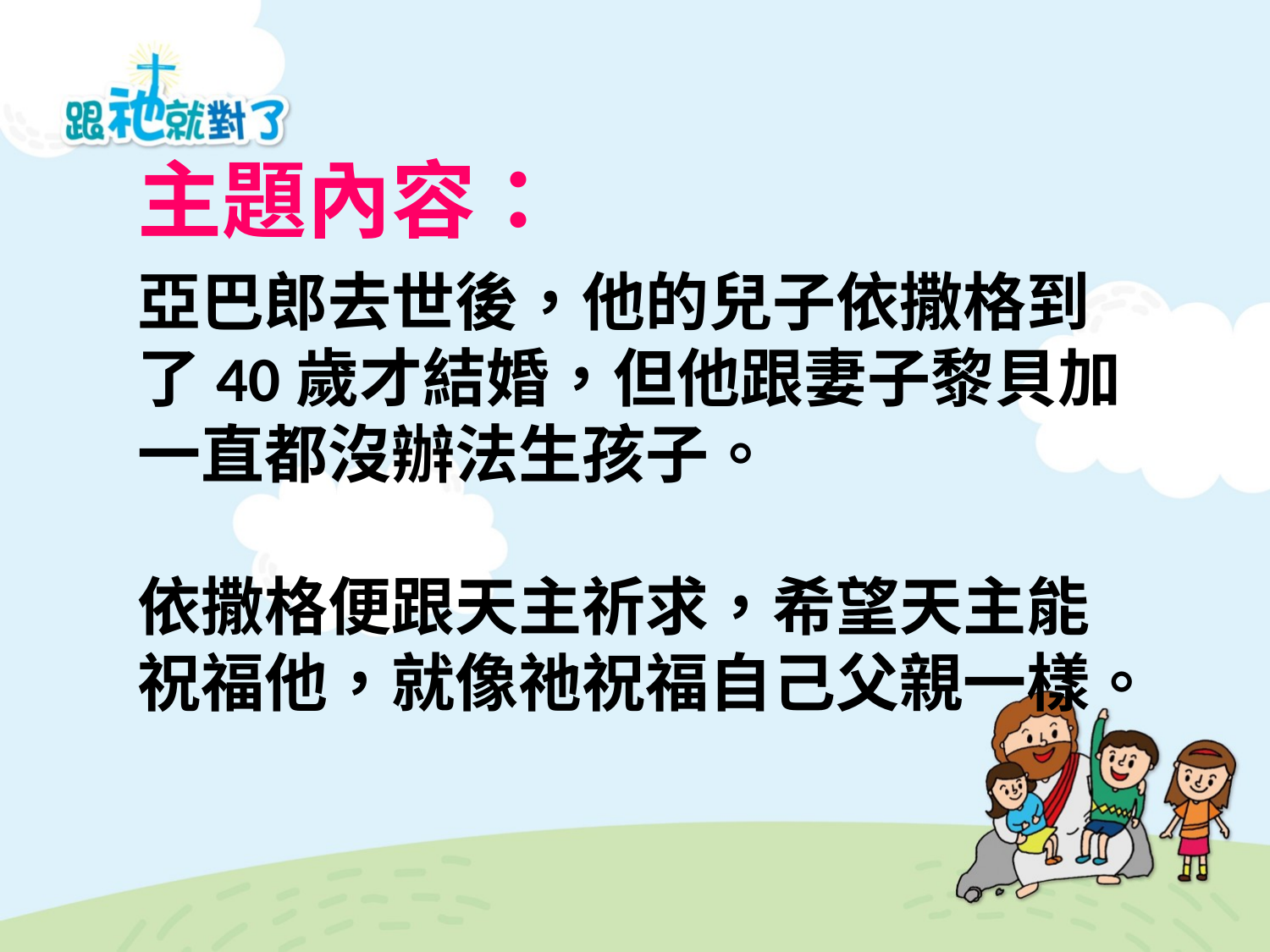

主題內容：
亞巴郎去世後，他的兒子依撒格到了40歲才結婚，但他跟妻子黎貝加一直都沒辦法生孩子。

依撒格便跟天主祈求，希望天主能祝福他，就像祂祝福自己父親一樣。